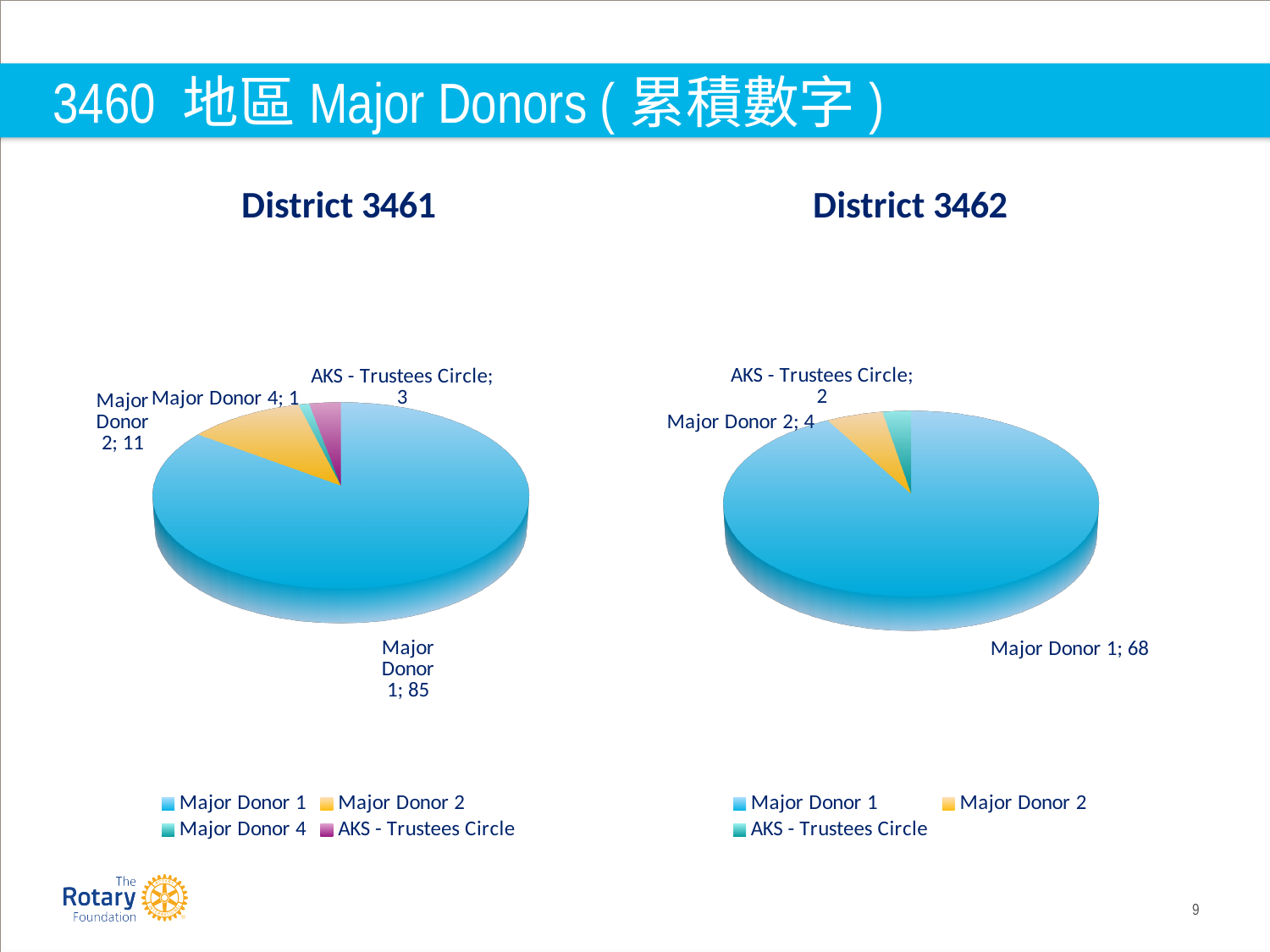

# 3460 地區Major Donors (累積數字)

[unsupported chart]

[unsupported chart]